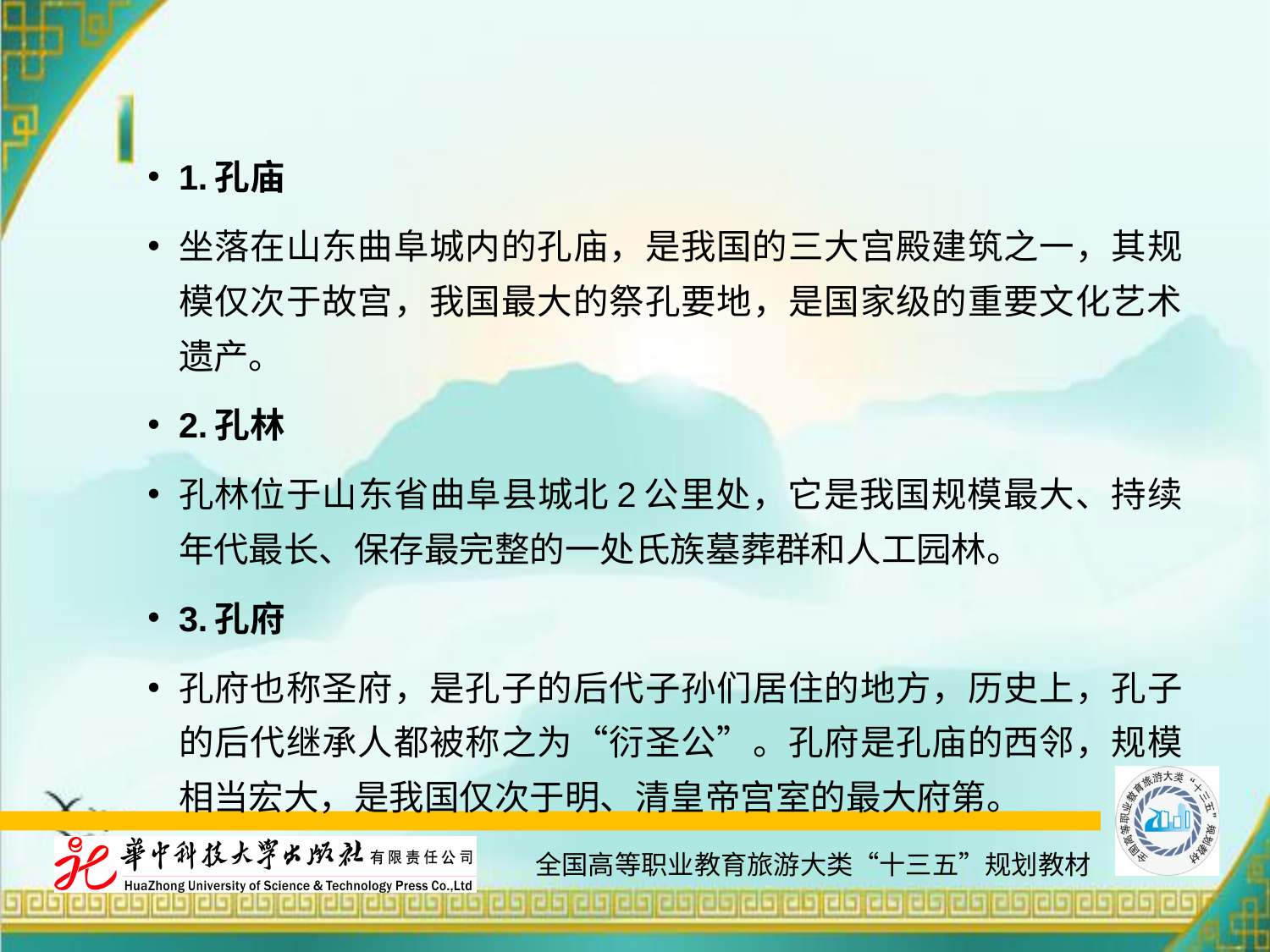

#
1.孔庙
坐落在山东曲阜城内的孔庙，是我国的三大宫殿建筑之一，其规模仅次于故宫，我国最大的祭孔要地，是国家级的重要文化艺术遗产。
2.孔林
孔林位于山东省曲阜县城北2公里处，它是我国规模最大、持续年代最长、保存最完整的一处氏族墓葬群和人工园林。
3.孔府
孔府也称圣府，是孔子的后代子孙们居住的地方，历史上，孔子的后代继承人都被称之为“衍圣公”。孔府是孔庙的西邻，规模相当宏大，是我国仅次于明、清皇帝宫室的最大府第。